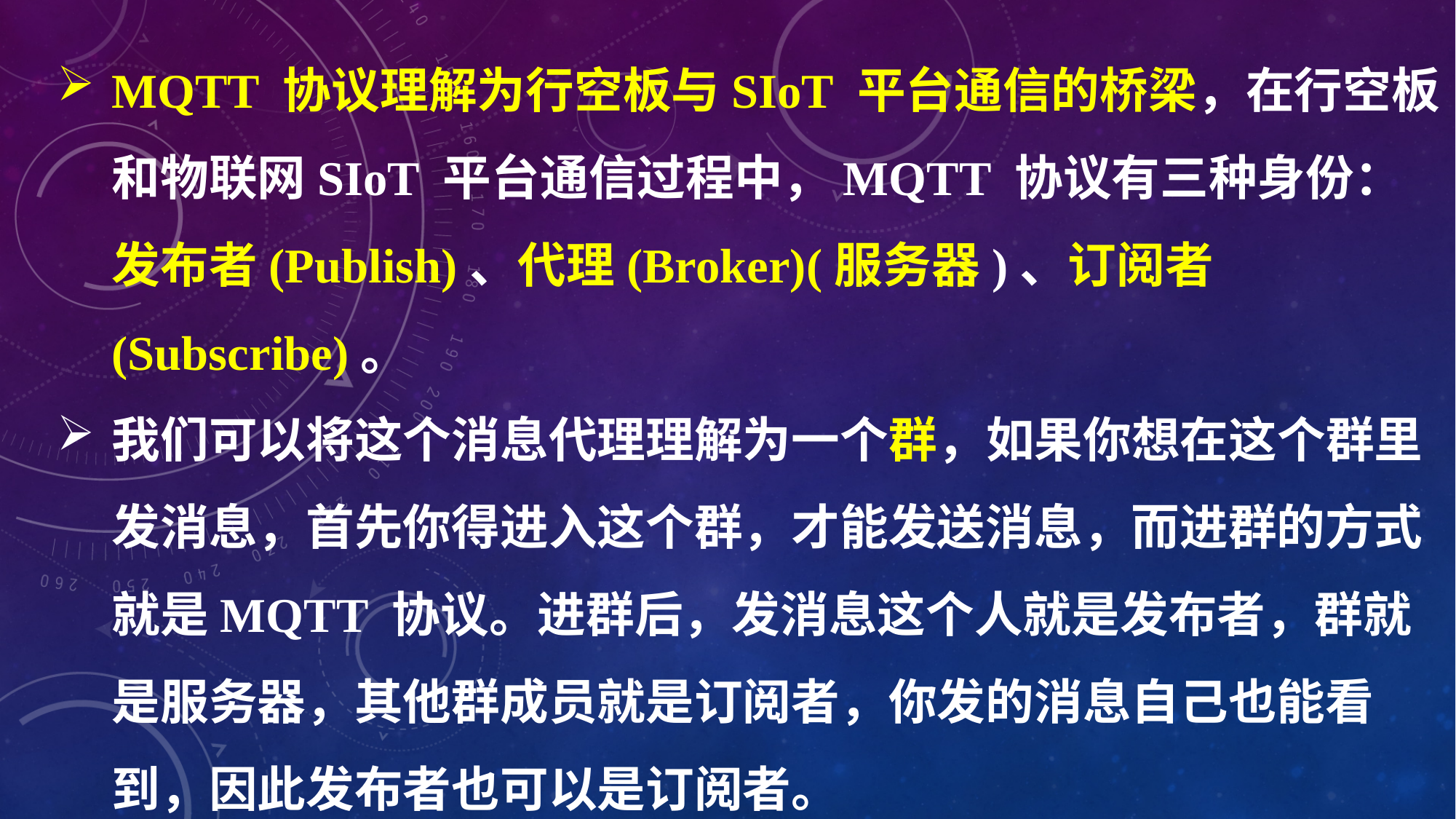

MQTT 协议理解为行空板与SIoT 平台通信的桥梁，在行空板和物联网SIoT 平台通信过程中，MQTT 协议有三种身份：发布者(Publish)、代理(Broker)(服务器)、订阅者(Subscribe)。
我们可以将这个消息代理理解为一个群，如果你想在这个群里发消息，首先你得进入这个群，才能发送消息，而进群的方式就是MQTT 协议。进群后，发消息这个人就是发布者，群就是服务器，其他群成员就是订阅者，你发的消息自己也能看到，因此发布者也可以是订阅者。